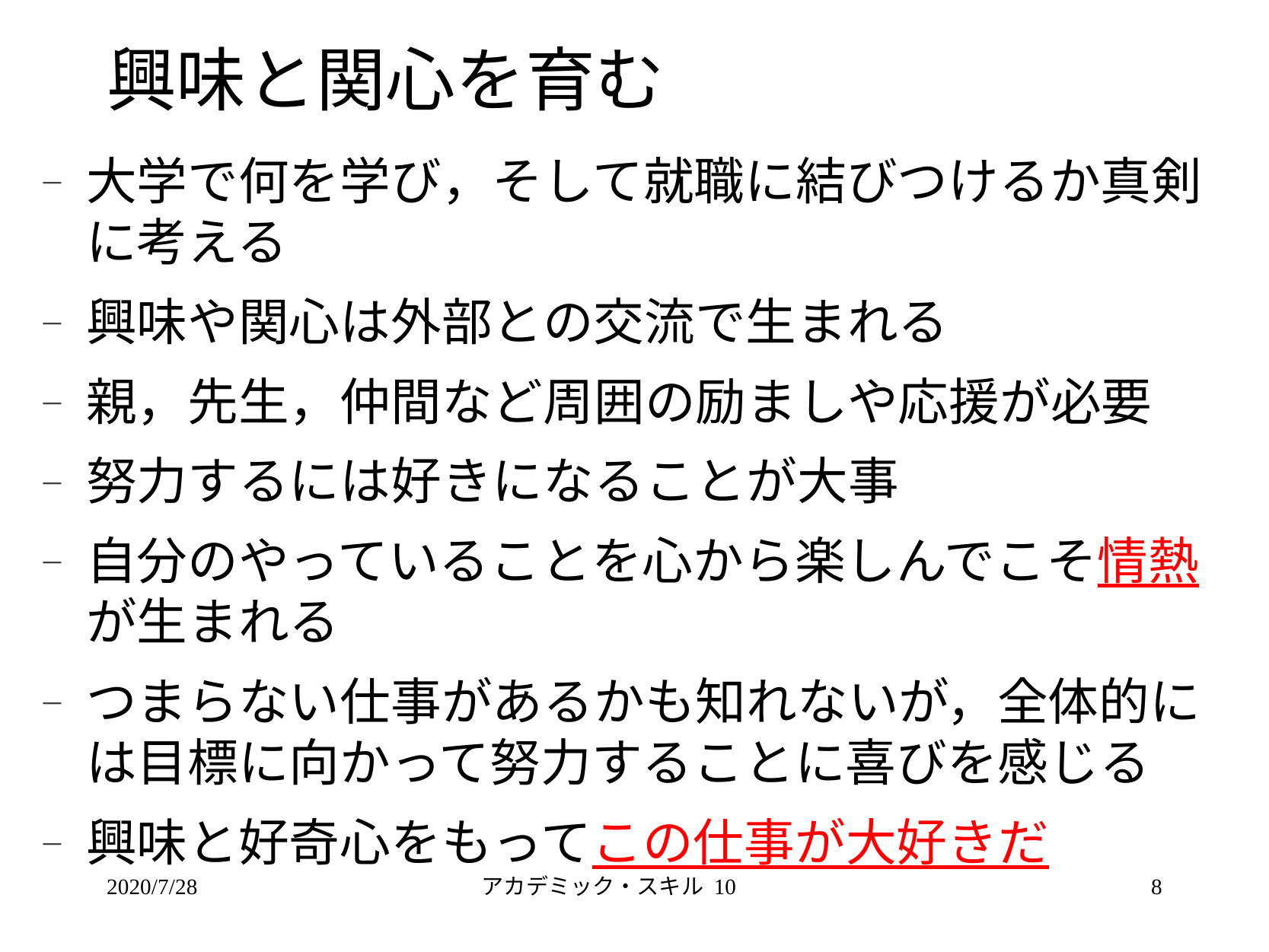

# 興味と関心を育む
大学で何を学び，そして就職に結びつけるか真剣に考える
興味や関心は外部との交流で生まれる
親，先生，仲間など周囲の励ましや応援が必要
努力するには好きになることが大事
自分のやっていることを心から楽しんでこそ情熱が生まれる
つまらない仕事があるかも知れないが，全体的には目標に向かって努力することに喜びを感じる
興味と好奇心をもってこの仕事が大好きだ
2020/7/28
アカデミック・スキル 10
8